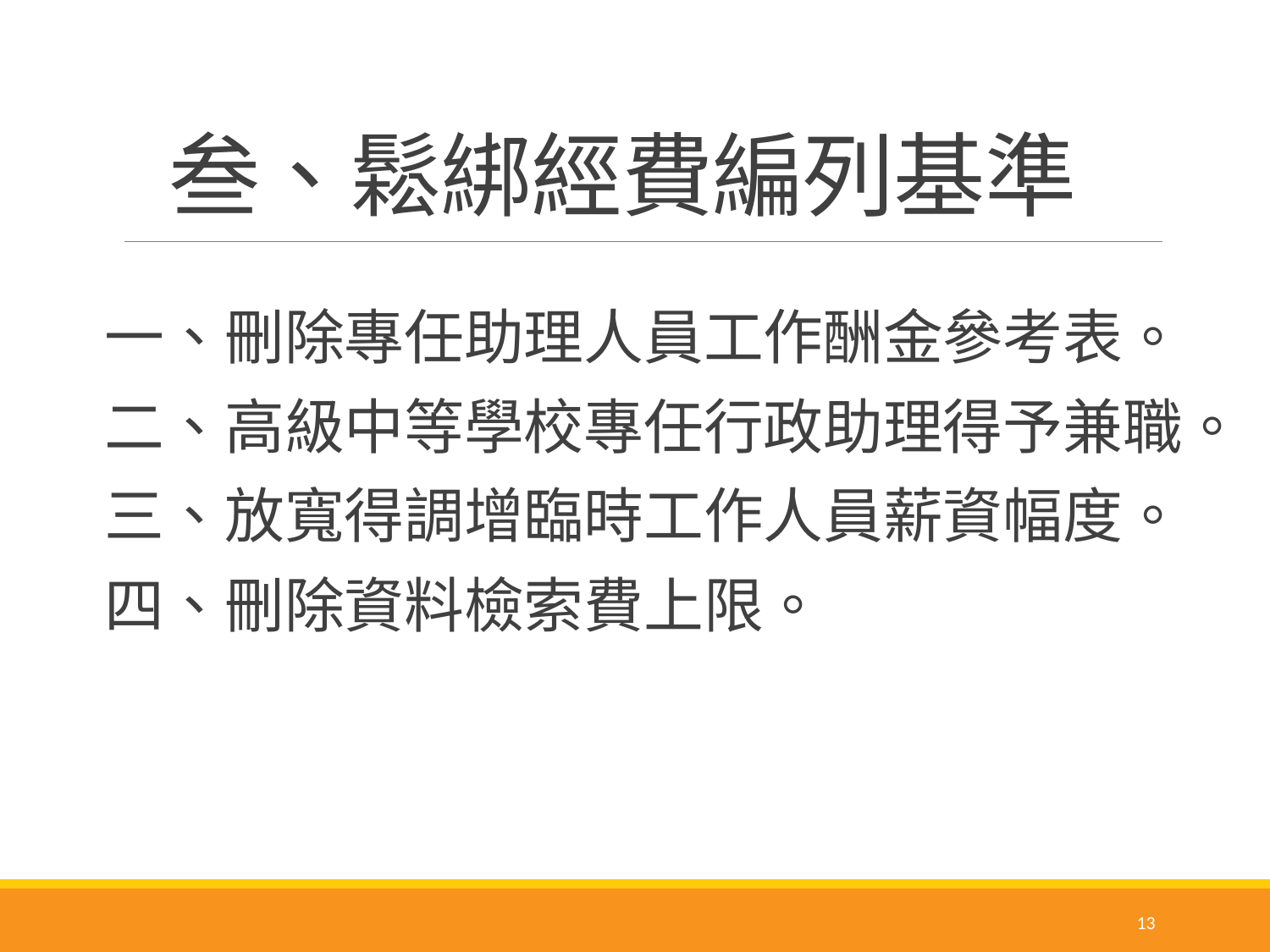

# 叁、鬆綁經費編列基準
一、刪除專任助理人員工作酬金參考表。
二、高級中等學校專任行政助理得予兼職。
三、放寬得調增臨時工作人員薪資幅度。
四、刪除資料檢索費上限。
13